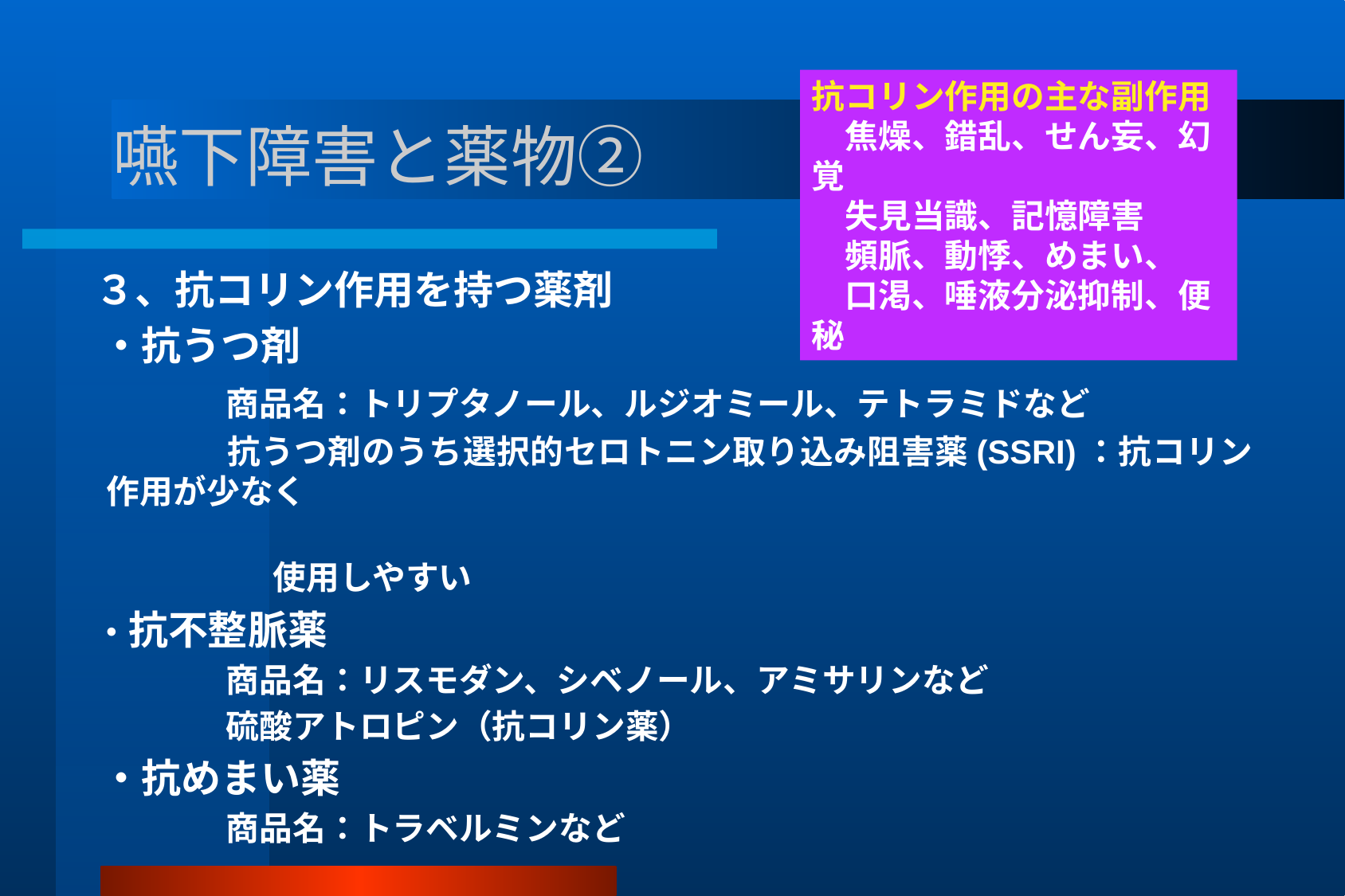

抗コリン作用の主な副作用
　焦燥、錯乱、せん妄、幻覚
　失見当識、記憶障害
　頻脈、動悸、めまい、
　口渇、唾液分泌抑制、便秘
# 嚥下障害と薬物②
　３、抗コリン作用を持つ薬剤
　・抗うつ剤
		商品名：トリプタノール、ルジオミール、テトラミドなど
		抗うつ剤のうち選択的セロトニン取り込み阻害薬(SSRI)：抗コリン作用が少なく
　　　　　 　　　　　　　　　　　　　　　　　　　　　　　　　　　　　　　　　　　使用しやすい
　・抗不整脈薬
		商品名：リスモダン、シベノール、アミサリンなど
		硫酸アトロピン（抗コリン薬）
　・抗めまい薬
		商品名：トラベルミンなど